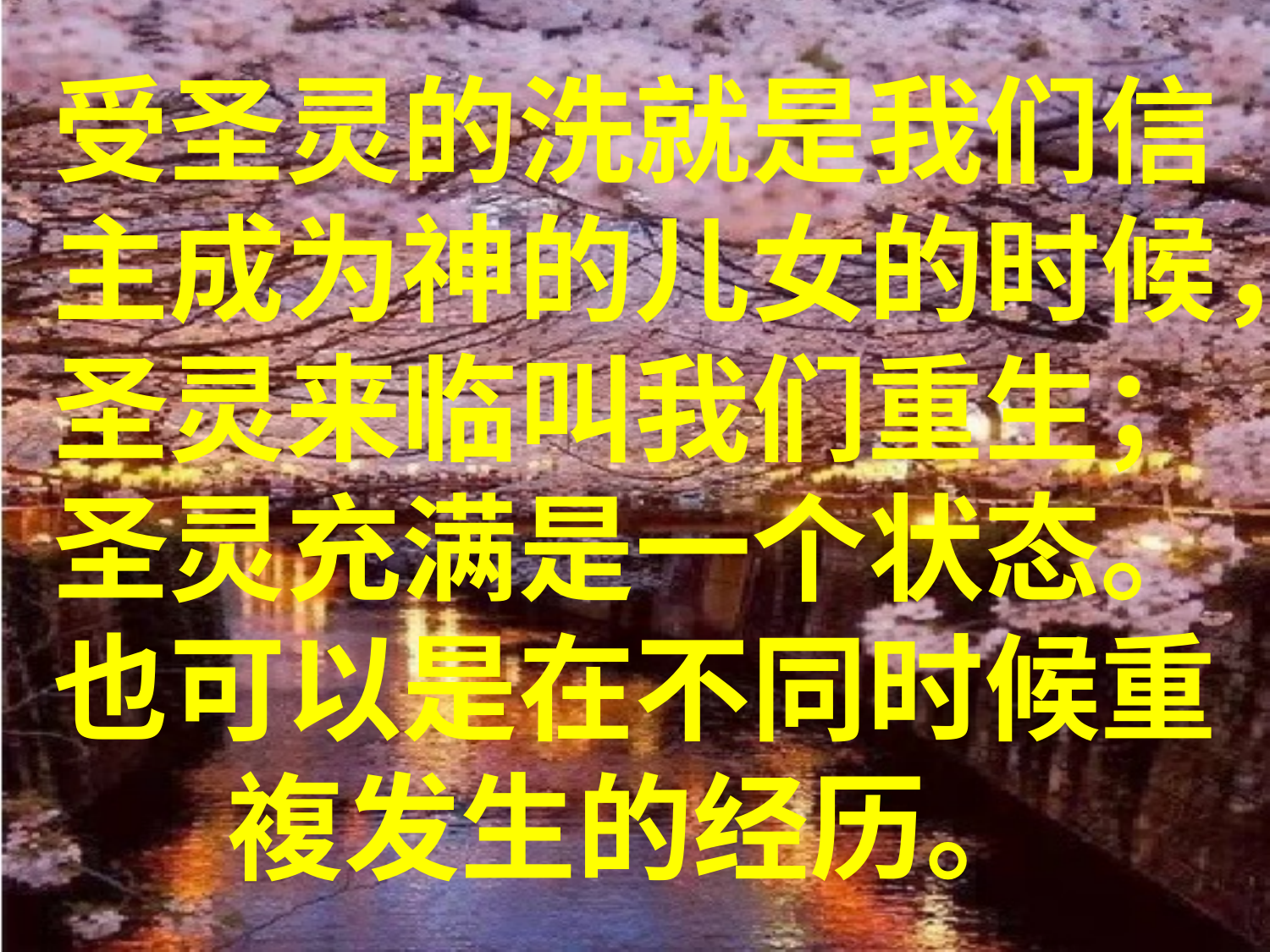

# 受圣灵的洗就是我们信主成为神的儿女的时候，圣灵来临叫我们重生；圣灵充满是一个状态。也可以是在不同时候重複发生的经历。